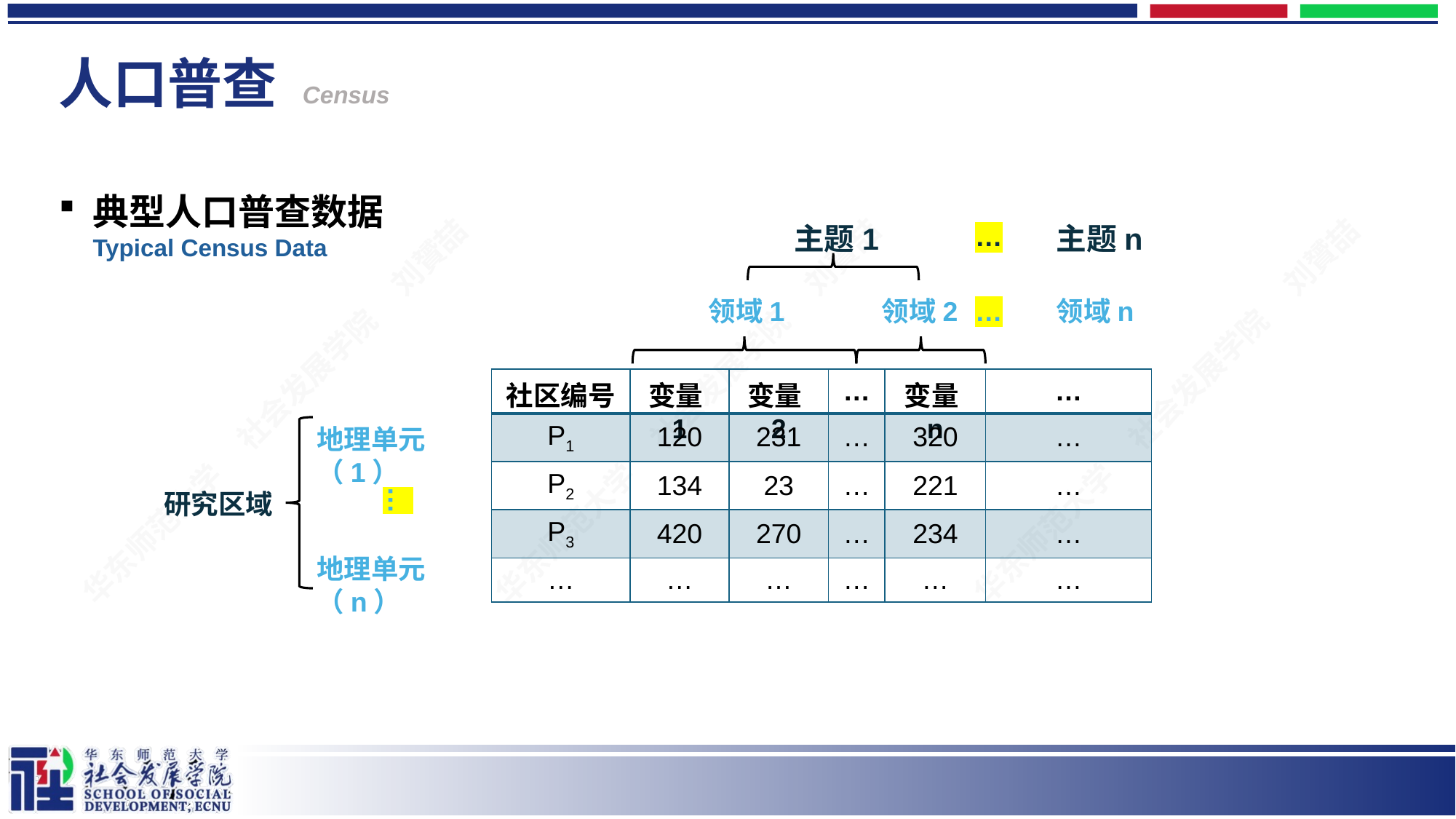

# 人口普查 Census

典型人口普查数据
Typical Census Data
主题1
…
主题n

领域1
领域2
…
领域n
| 社区编号 | 变量1 | 变量2 | … | 变量n | … |
| --- | --- | --- | --- | --- | --- |
| P1 | 120 | 231 | … | 320 | … |
| P2 | 134 | 23 | … | 221 | … |
| P3 | 420 | 270 | … | 234 | … |
| … | … | … | … | … | … |

地理单元（1）
研究区域
…
地理单元（n）